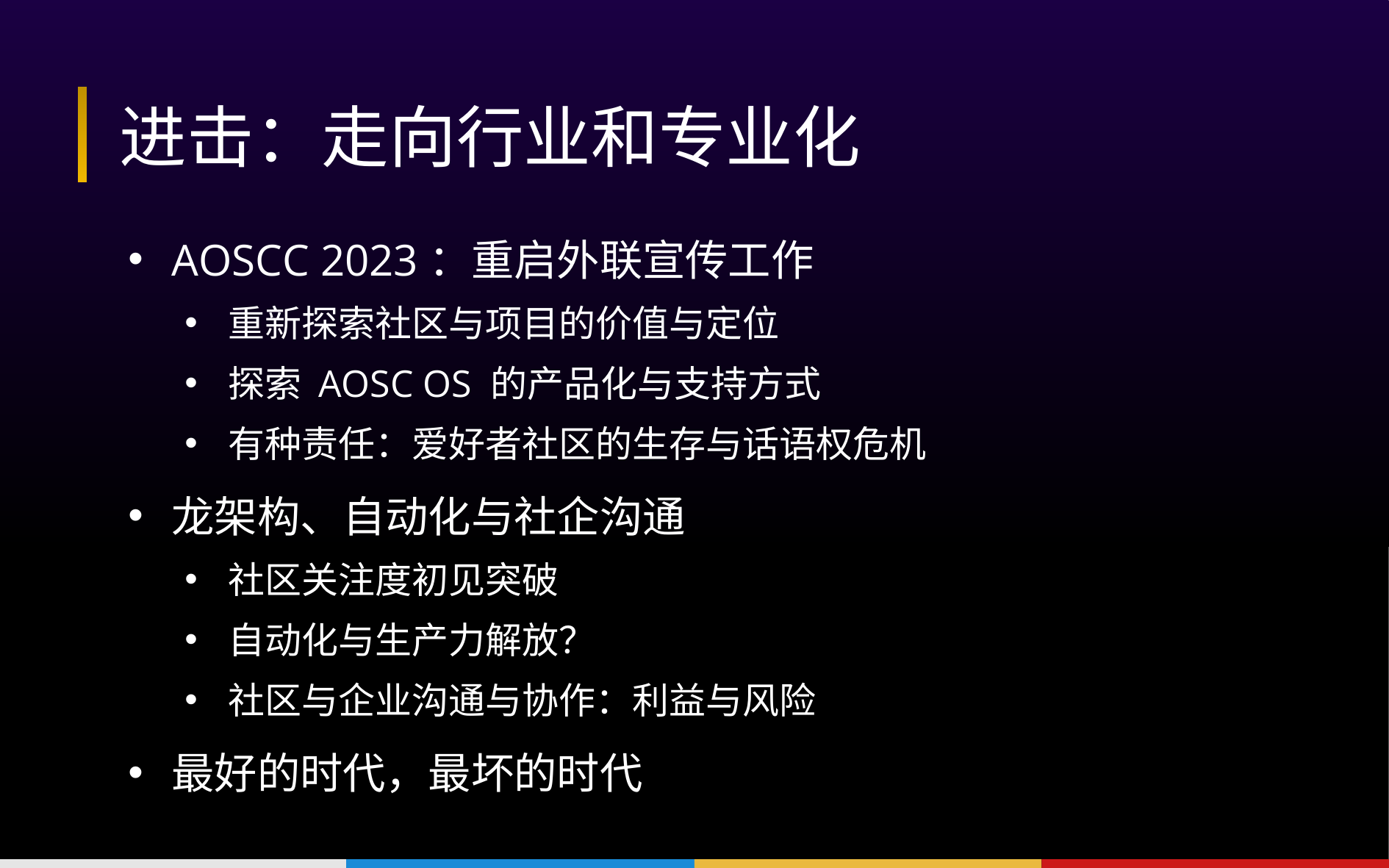

# 进击：走向行业和专业化
AOSCC 2023：重启外联宣传工作
重新探索社区与项目的价值与定位
探索 AOSC OS 的产品化与支持方式
有种责任：爱好者社区的生存与话语权危机
龙架构、自动化与社企沟通
社区关注度初见突破
自动化与生产力解放？
社区与企业沟通与协作：利益与风险
最好的时代，最坏的时代
5